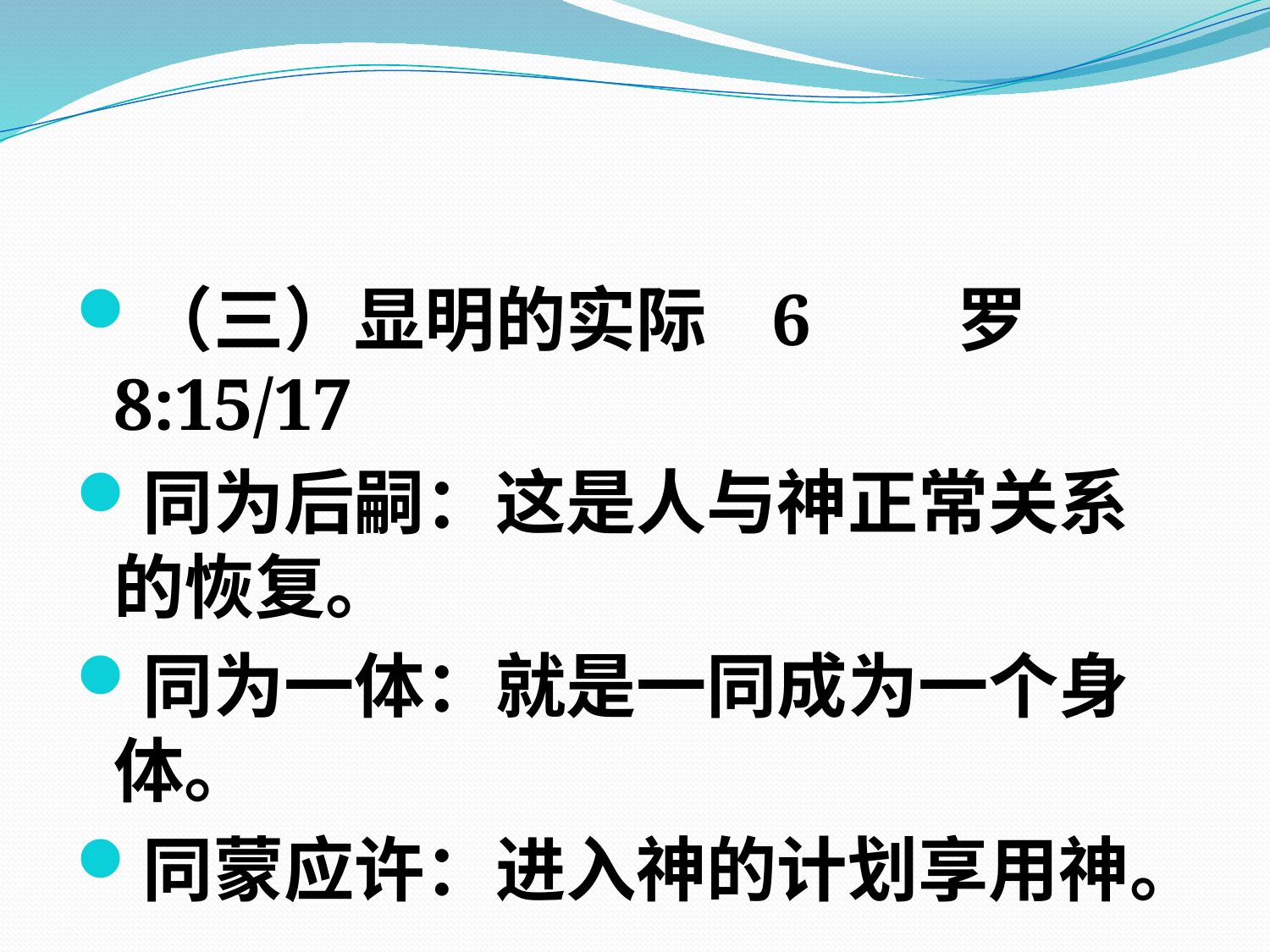

#
（三）显明的实际   6       罗8:15/17
同为后嗣：这是人与神正常关系的恢复。
同为一体：就是一同成为一个身体。
同蒙应许：进入神的计划享用神。